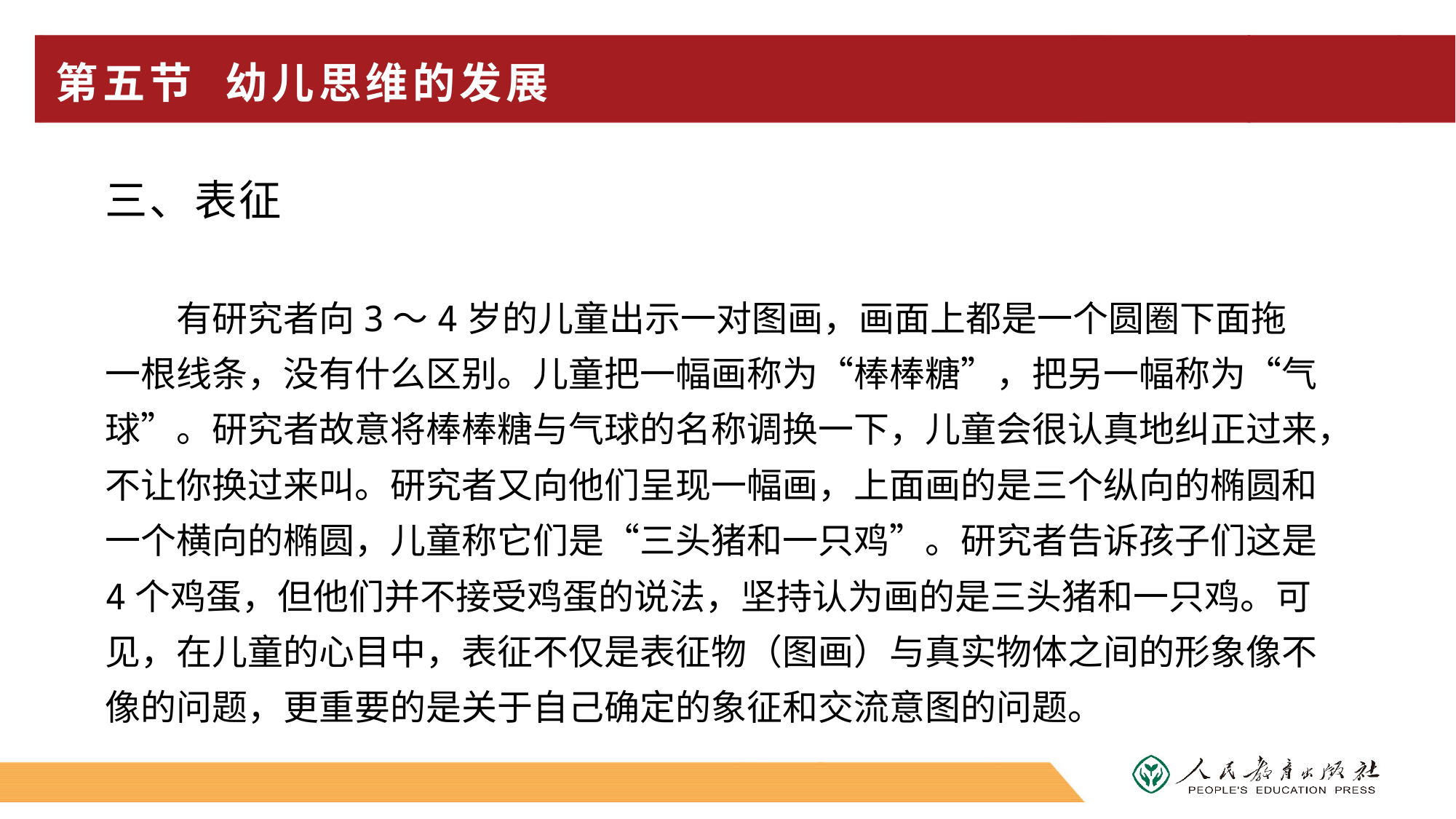

# 第五节  幼儿思维的发展
三、表征
有研究者向3～4岁的儿童出示一对图画，画面上都是一个圆圈下面拖一根线条，没有什么区别。儿童把一幅画称为“棒棒糖”，把另一幅称为“气球”。研究者故意将棒棒糖与气球的名称调换一下，儿童会很认真地纠正过来，不让你换过来叫。研究者又向他们呈现一幅画，上面画的是三个纵向的椭圆和一个横向的椭圆，儿童称它们是“三头猪和一只鸡”。研究者告诉孩子们这是4个鸡蛋，但他们并不接受鸡蛋的说法，坚持认为画的是三头猪和一只鸡。可见，在儿童的心目中，表征不仅是表征物（图画）与真实物体之间的形象像不像的问题，更重要的是关于自己确定的象征和交流意图的问题。